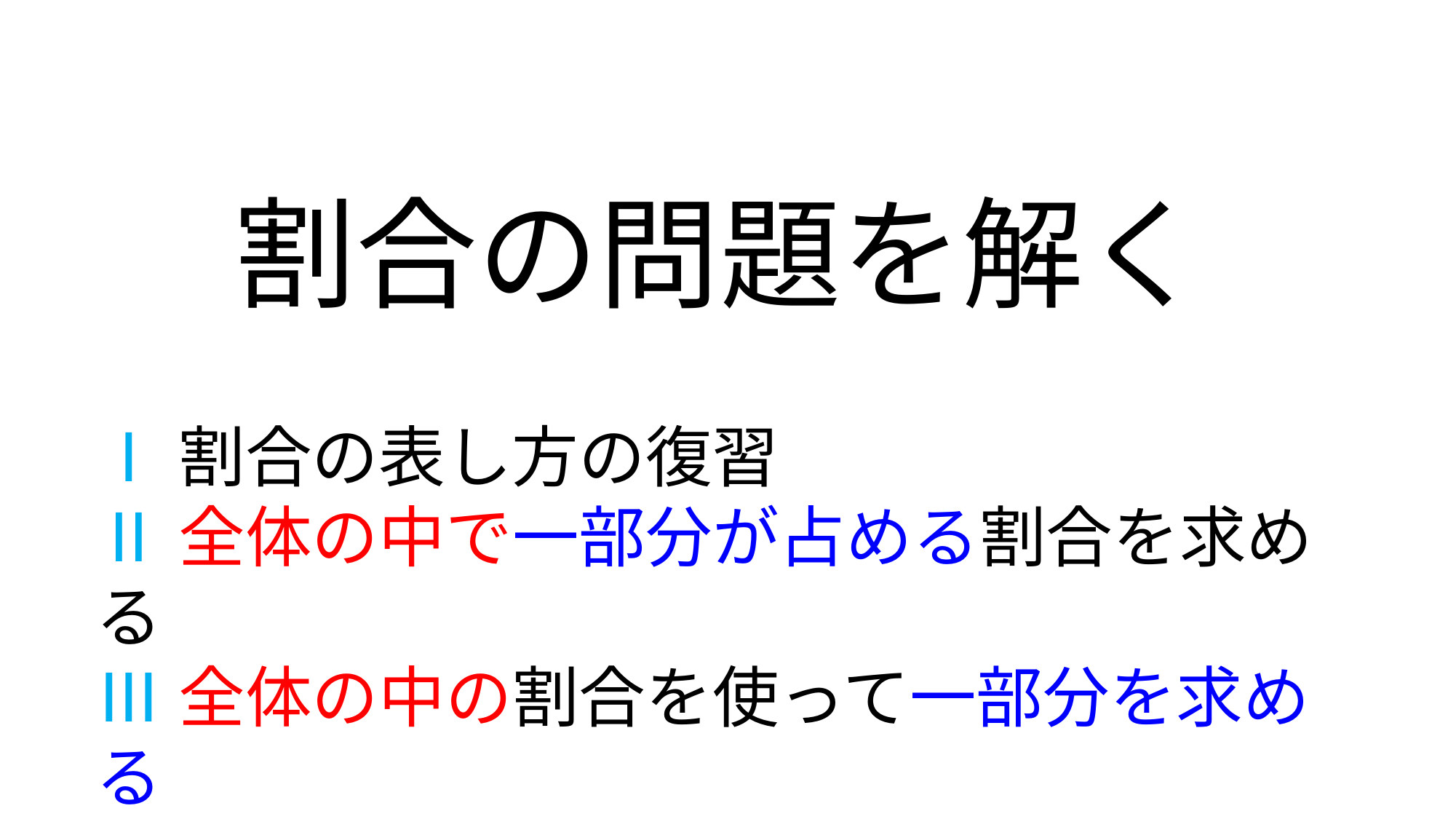

# 割合の問題を解く
Ⅰ割合の表し方の復習
Ⅱ全体の中で一部分が占める割合を求める
Ⅲ全体の中の割合を使って一部分を求める
Ⅳ一部分が占める割合から全体を求める